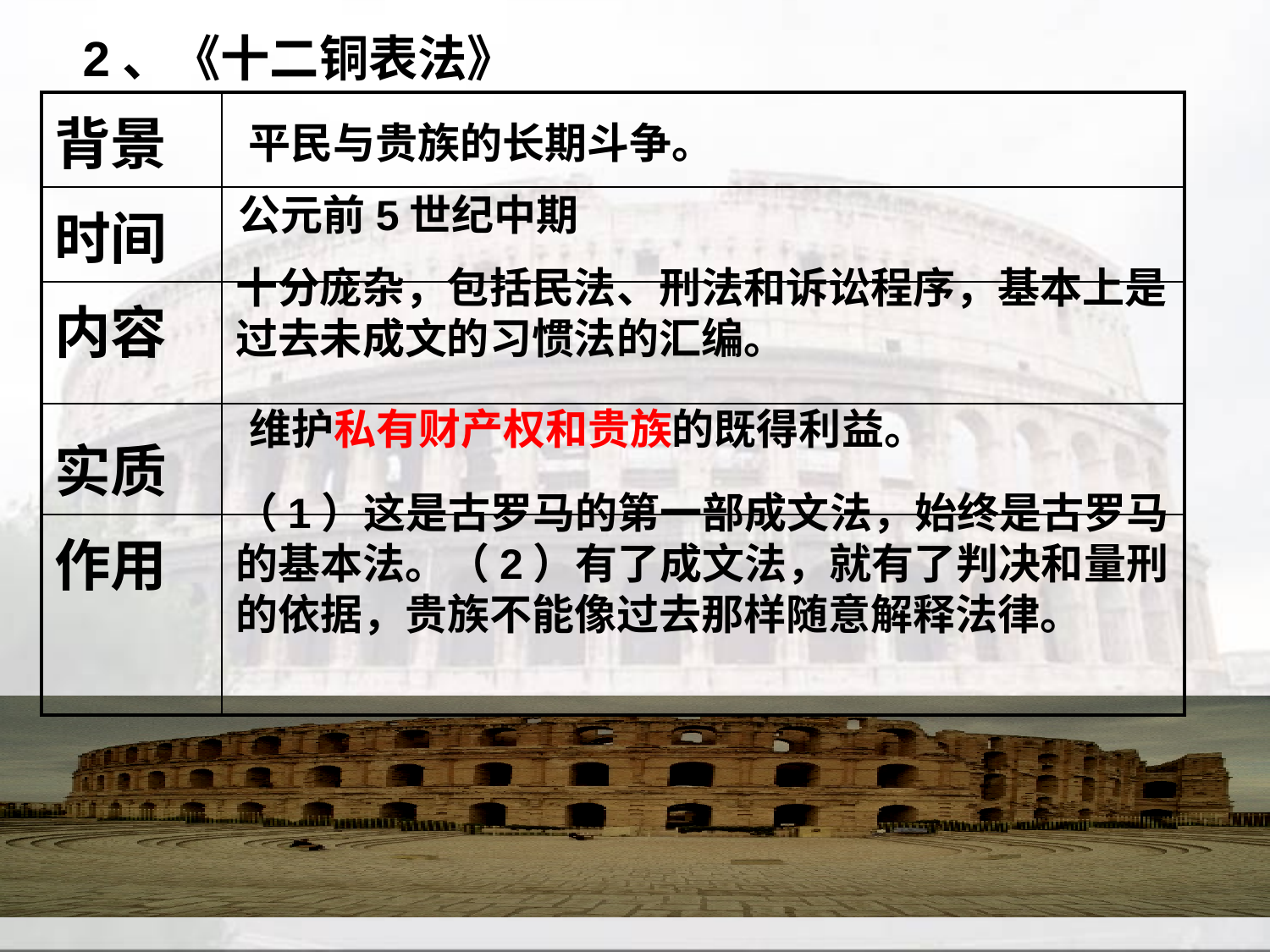

2、《十二铜表法》
| 背景 |  |
| --- | --- |
| 时间 |  |
| 内容 |  |
| 实质 |  |
| 作用 |  |
平民与贵族的长期斗争。
公元前5世纪中期
十分庞杂，包括民法、刑法和诉讼程序，基本上是过去未成文的习惯法的汇编。
维护私有财产权和贵族的既得利益。
（1）这是古罗马的第一部成文法，始终是古罗马的基本法。（2）有了成文法，就有了判决和量刑的依据，贵族不能像过去那样随意解释法律。